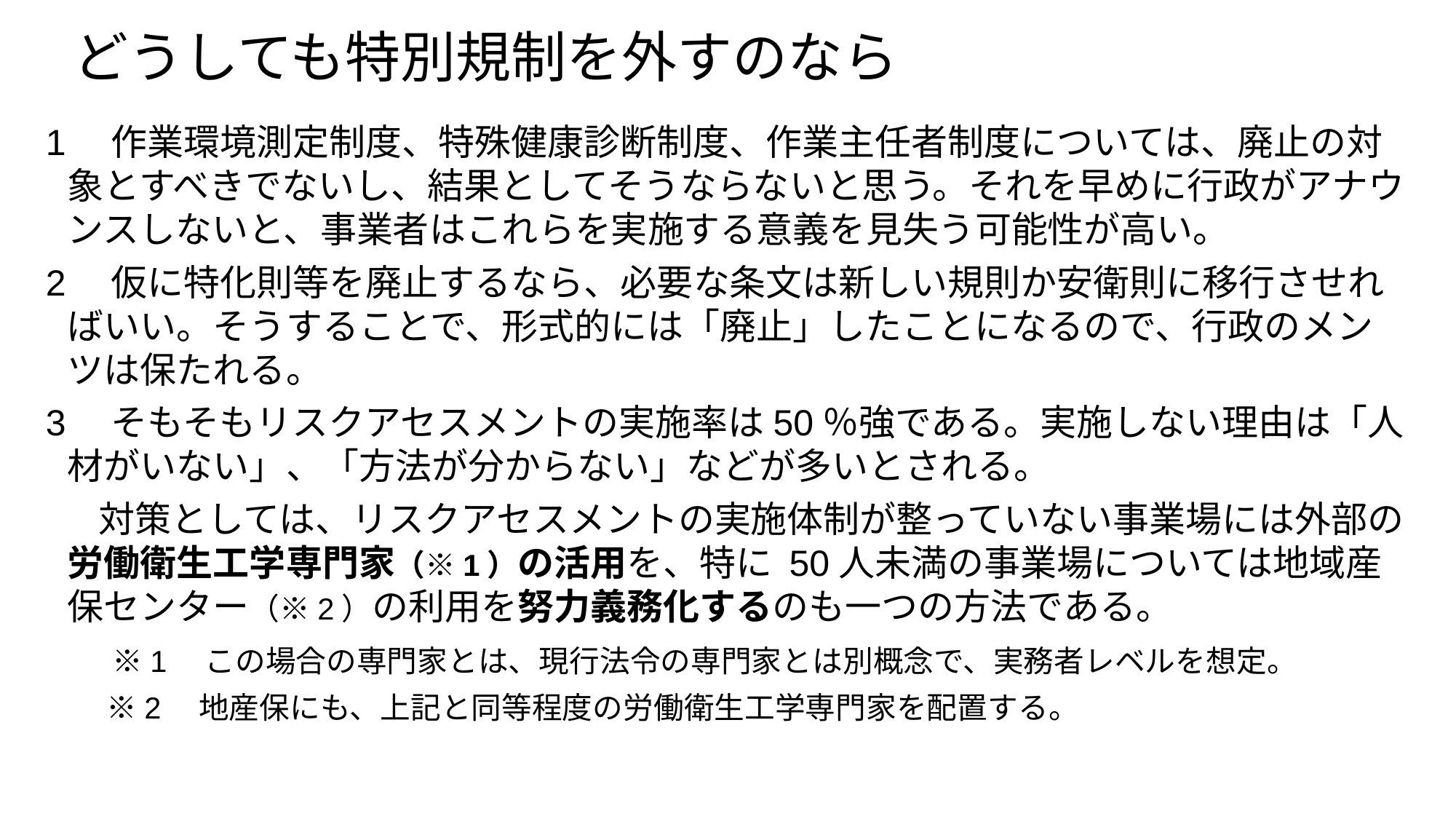

# どうしても特別規制を外すのなら
1　作業環境測定制度、特殊健康診断制度、作業主任者制度については、廃止の対象とすべきでないし、結果としてそうならないと思う。それを早めに行政がアナウンスしないと、事業者はこれらを実施する意義を見失う可能性が高い。
2　仮に特化則等を廃止するなら、必要な条文は新しい規則か安衛則に移行させればいい。そうすることで、形式的には「廃止」したことになるので、行政のメンツは保たれる。
3　そもそもリスクアセスメントの実施率は50％強である。実施しない理由は「人材がいない」、「方法が分からない」などが多いとされる。
　  対策としては、リスクアセスメントの実施体制が整っていない事業場には外部の労働衛生工学専門家（※1）の活用を、特に 50人未満の事業場については地域産保センター（※2）の利用を努力義務化するのも一つの方法である。
　　※1　この場合の専門家とは、現行法令の専門家とは別概念で、実務者レベルを想定。
　　※2　地産保にも、上記と同等程度の労働衛生工学専門家を配置する。